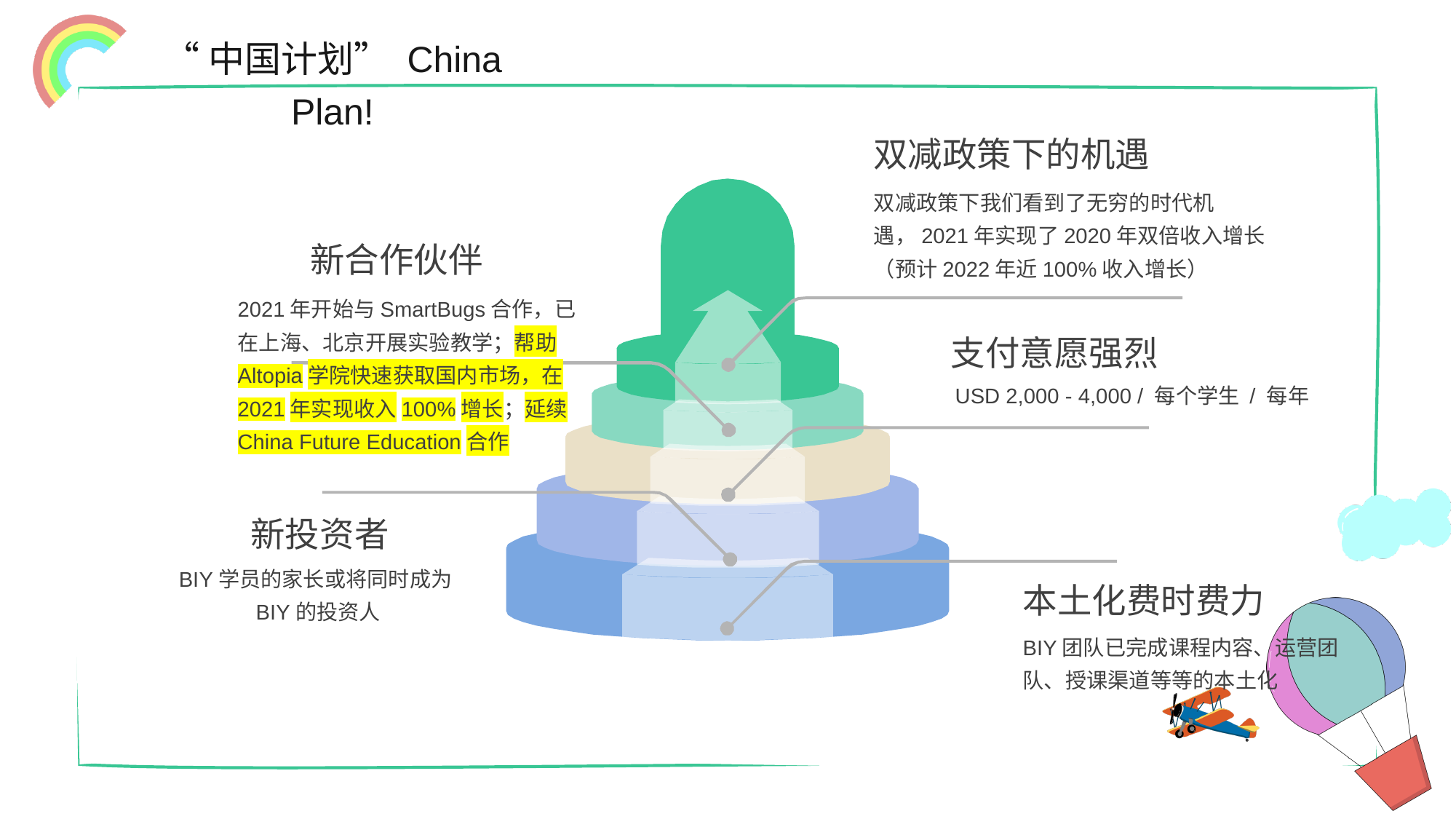

“中国计划” China Plan!
双减政策下的机遇
双减政策下我们看到了无穷的时代机遇，2021年实现了2020年双倍收入增长（预计2022年近100%收入增长）

新合作伙伴
2021年开始与SmartBugs合作，已在上海、北京开展实验教学；帮助Altopia学院快速获取国内市场，在2021年实现收入100%增长；延续China Future Education合作

支付意愿强烈

USD 2,000 - 4,000 / 每个学生 / 每年

新投资者
BIY学员的家长或将同时成为BIY的投资人

本土化费时费力
BIY团队已完成课程内容、运营团队、授课渠道等等的本土化